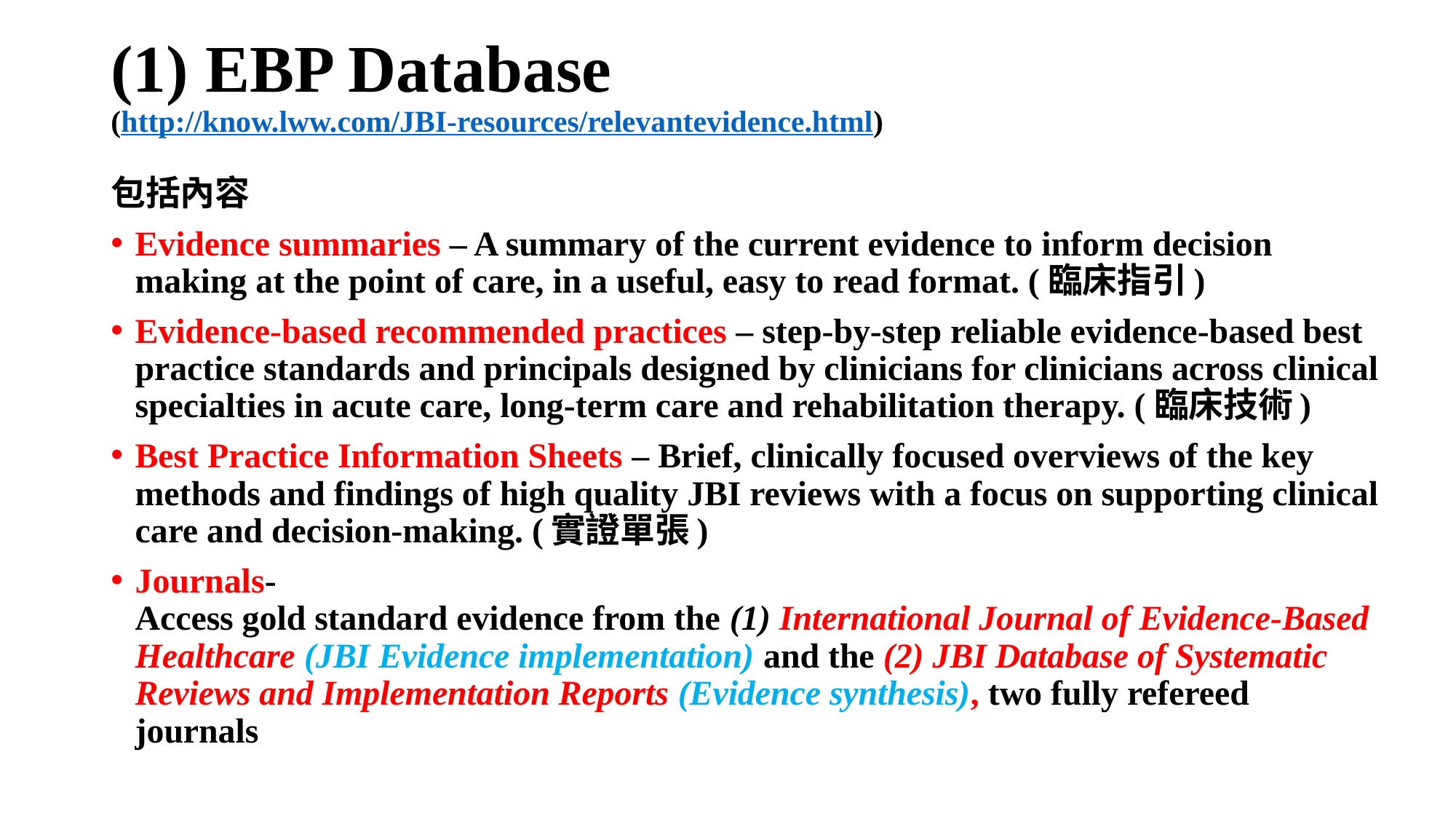

# (1) EBP Database (http://know.lww.com/JBI-resources/relevantevidence.html)
包括內容
Evidence summaries – A summary of the current evidence to inform decision making at the point of care, in a useful, easy to read format. (臨床指引)
Evidence-based recommended practices – step-by-step reliable evidence-based best practice standards and principals designed by clinicians for clinicians across clinical specialties in acute care, long-term care and rehabilitation therapy. (臨床技術)
Best Practice Information Sheets – Brief, clinically focused overviews of the key methods and findings of high quality JBI reviews with a focus on supporting clinical care and decision-making. (實證單張)
Journals- 
Access gold standard evidence from the (1) International Journal of Evidence-Based Healthcare (JBI Evidence implementation) and the (2) JBI Database of Systematic Reviews and Implementation Reports (Evidence synthesis), two fully refereed journals